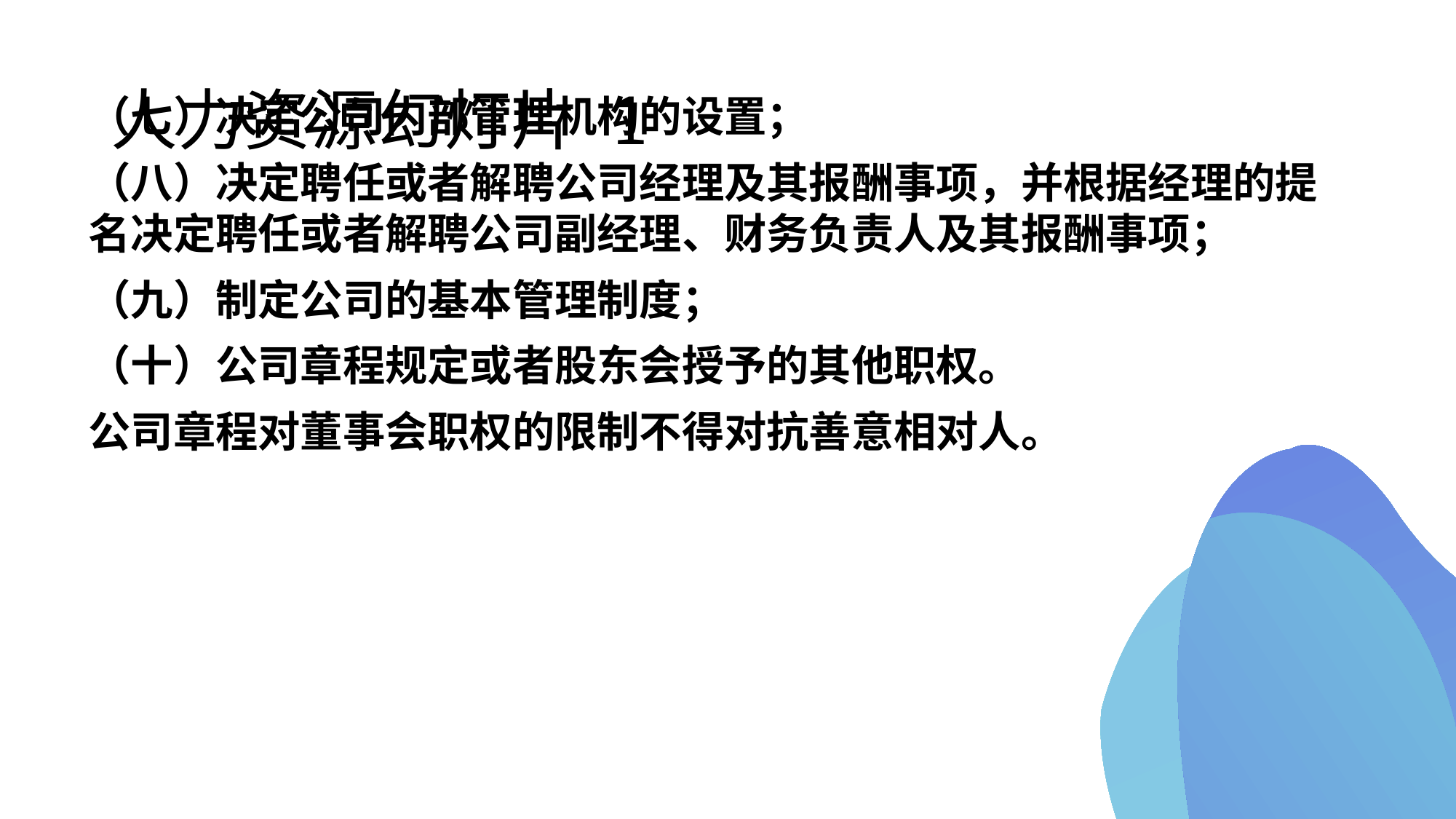

# 人力资源幻灯片 1
（七）决定公司内部管理机构的设置；
（八）决定聘任或者解聘公司经理及其报酬事项，并根据经理的提名决定聘任或者解聘公司副经理、财务负责人及其报酬事项；
（九）制定公司的基本管理制度；
（十）公司章程规定或者股东会授予的其他职权。
公司章程对董事会职权的限制不得对抗善意相对人。